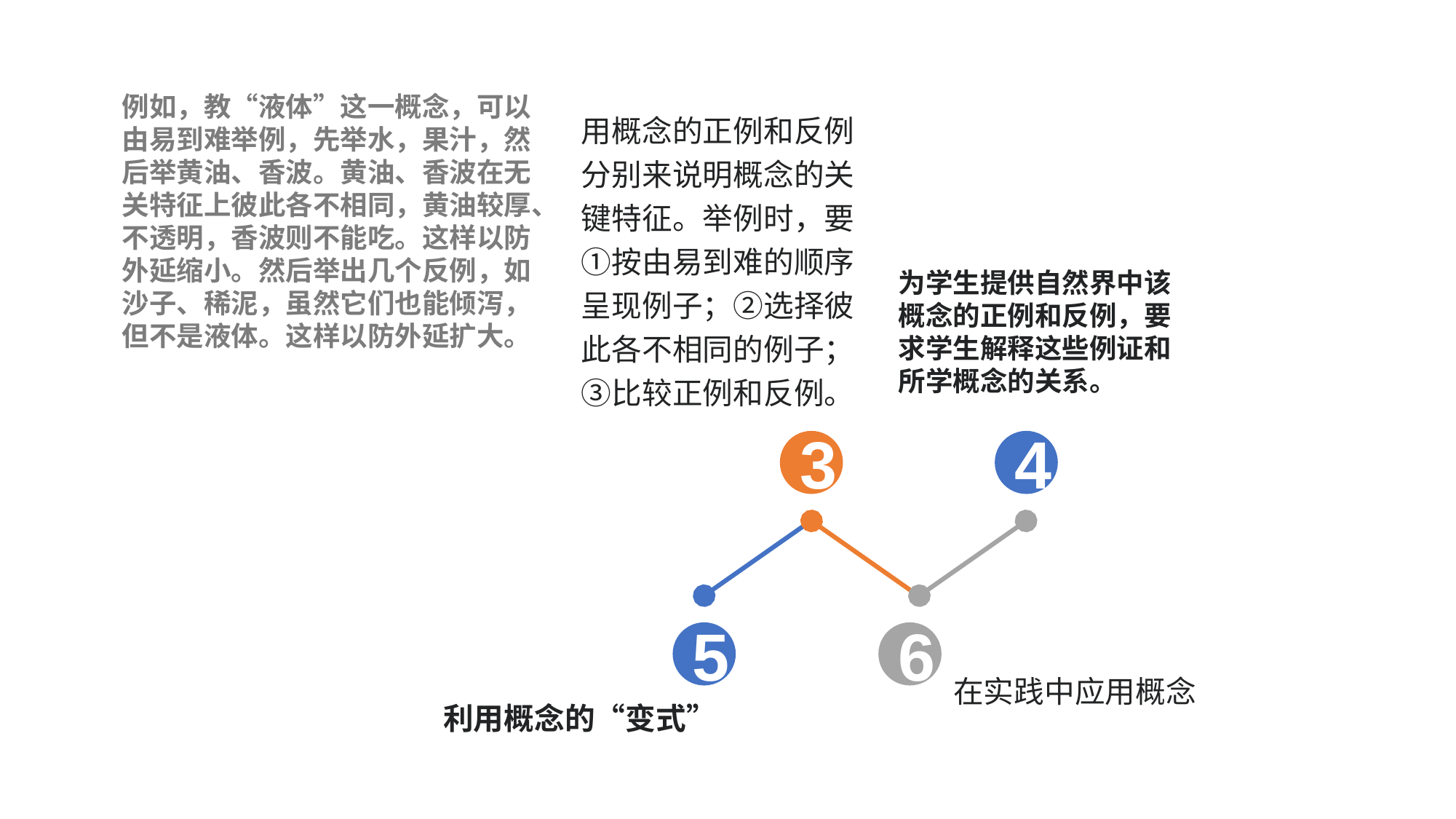

用概念的正例和反例分别来说明概念的关键特征。举例时，要①按由易到难的顺序呈现例子；②选择彼此各不相同的例子；③比较正例和反例。
3
例如，教“液体”这一概念，可以由易到难举例，先举水，果汁，然后举黄油、香波。黄油、香波在无关特征上彼此各不相同，黄油较厚、不透明，香波则不能吃。这样以防外延缩小。然后举出几个反例，如沙子、稀泥，虽然它们也能倾泻，但不是液体。这样以防外延扩大。

为学生提供自然界中该概念的正例和反例，要求学生解释这些例证和所学概念的关系。
4
5
6
在实践中应用概念
利用概念的“变式”